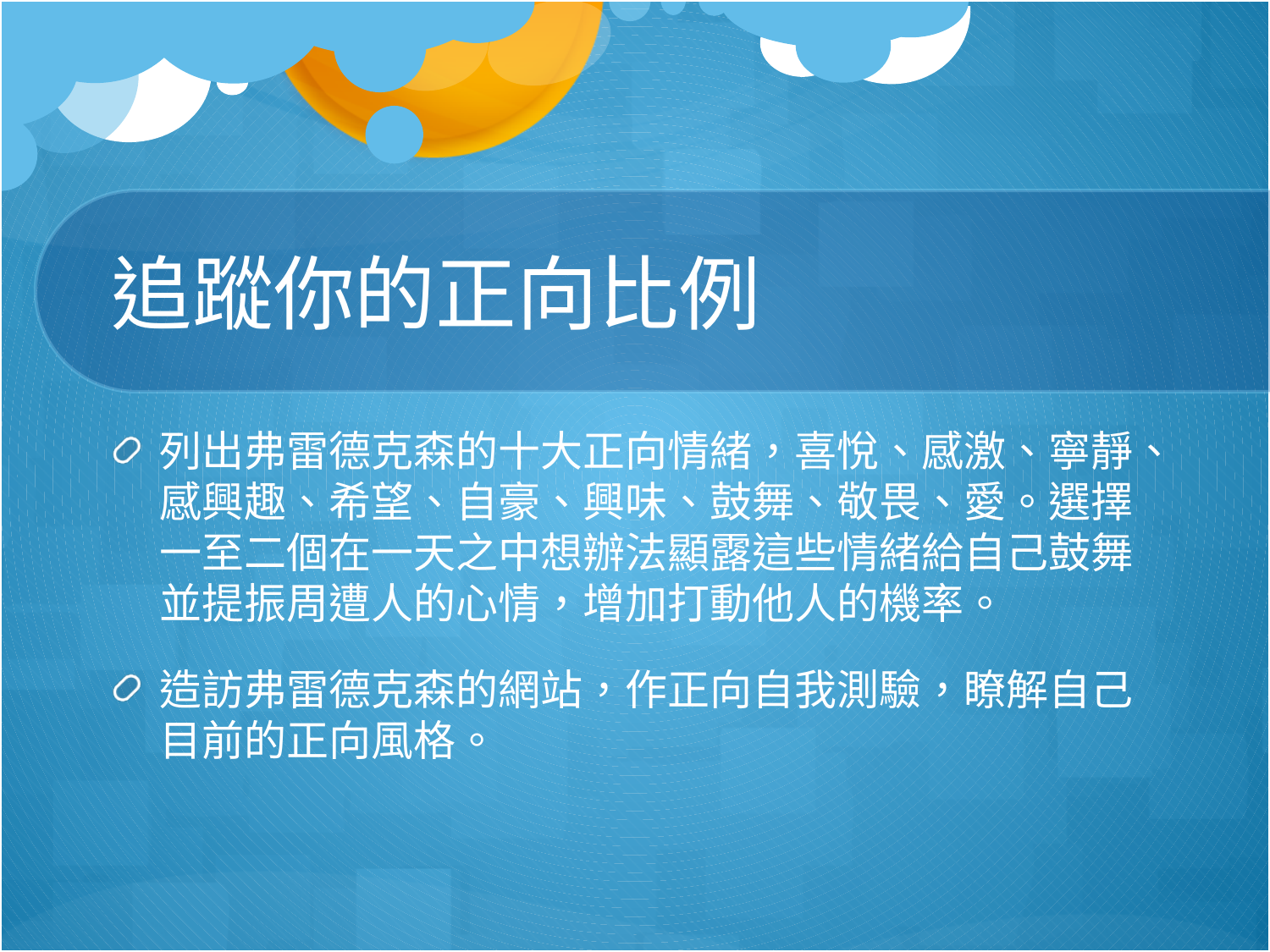

# 追蹤你的正向比例
列出弗雷德克森的十大正向情緒，喜悅、感激、寧靜、感興趣、希望、自豪、興味、鼓舞、敬畏、愛。選擇一至二個在一天之中想辦法顯露這些情緒給自己鼓舞並提振周遭人的心情，增加打動他人的機率。
造訪弗雷德克森的網站，作正向自我測驗，瞭解自己目前的正向風格。